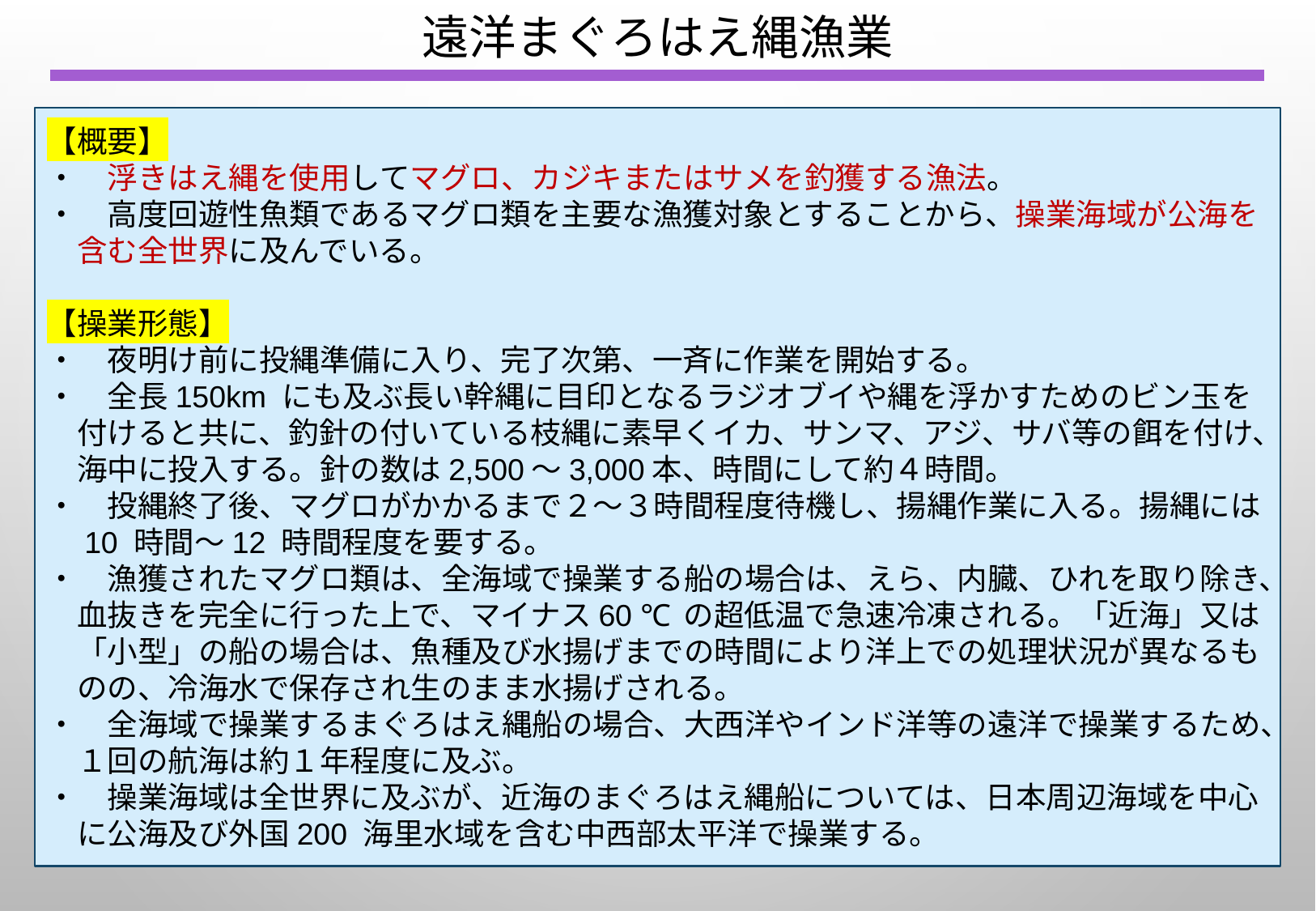

遠洋まぐろはえ縄漁業
【概要】
・　浮きはえ縄を使用してマグロ、カジキまたはサメを釣獲する漁法。
・　高度回遊性魚類であるマグロ類を主要な漁獲対象とすることから、操業海域が公海を
　含む全世界に及んでいる。

【操業形態】
・　夜明け前に投縄準備に入り、完了次第、一斉に作業を開始する。
・　全長150km にも及ぶ長い幹縄に目印となるラジオブイや縄を浮かすためのビン玉を
　付けると共に、釣針の付いている枝縄に素早くイカ、サンマ、アジ、サバ等の餌を付け、
　海中に投入する。針の数は2,500～3,000本、時間にして約４時間。
・　投縄終了後、マグロがかかるまで２～３時間程度待機し、揚縄作業に入る。揚縄には
　10 時間～12 時間程度を要する。
・　漁獲されたマグロ類は、全海域で操業する船の場合は、えら、内臓、ひれを取り除き、
　血抜きを完全に行った上で、マイナス60 ℃の超低温で急速冷凍される。「近海」又は
　「小型」の船の場合は、魚種及び水揚げまでの時間により洋上での処理状況が異なるも
　のの、冷海水で保存され生のまま水揚げされる。
・　全海域で操業するまぐろはえ縄船の場合、大西洋やインド洋等の遠洋で操業するため、
　１回の航海は約１年程度に及ぶ。
・　操業海域は全世界に及ぶが、近海のまぐろはえ縄船については、日本周辺海域を中心
　に公海及び外国200 海里水域を含む中西部太平洋で操業する。
# Ⅰ.●●
9